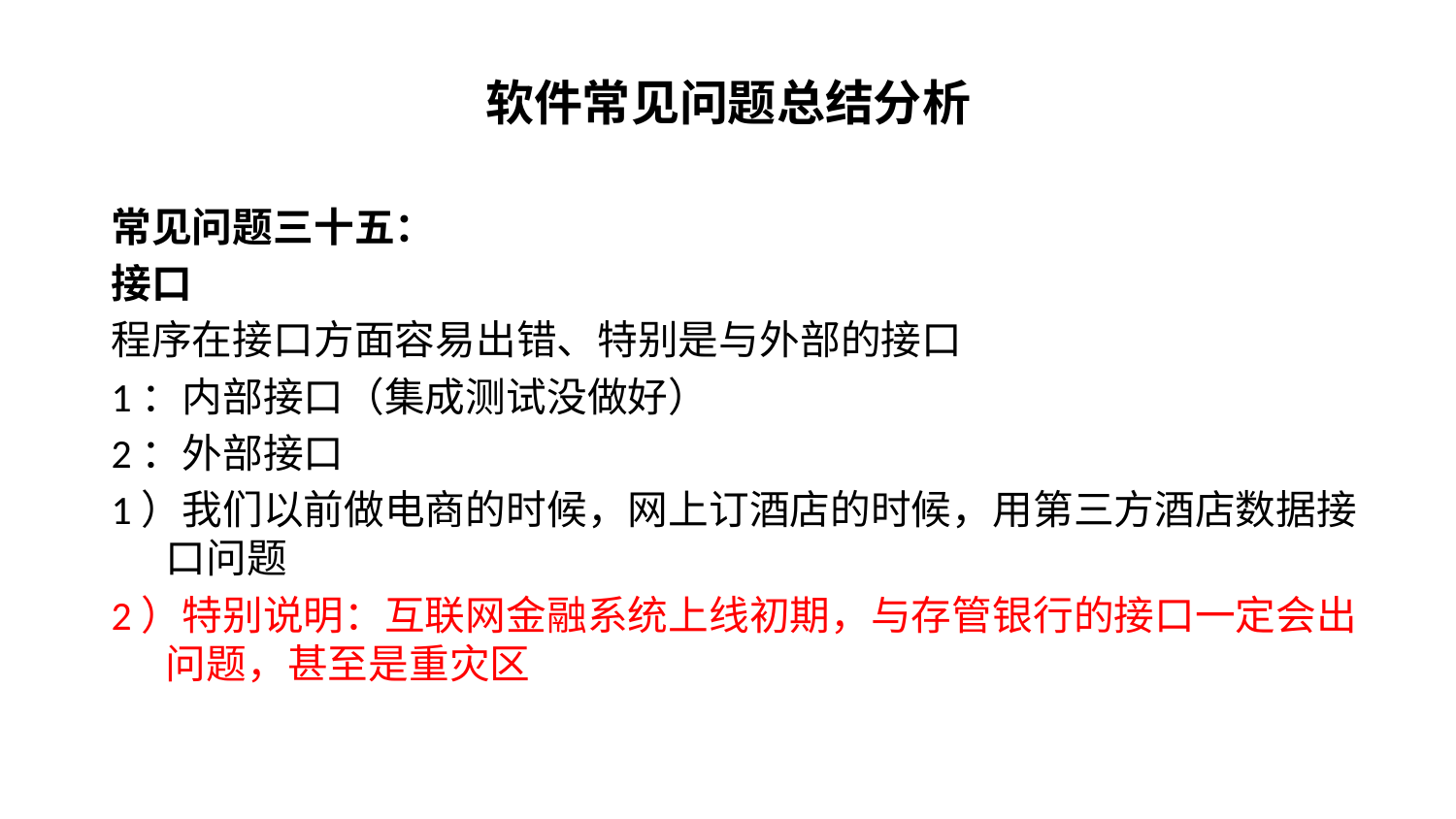

# 软件常见问题总结分析
常见问题三十五：
接口
程序在接口方面容易出错、特别是与外部的接口
1：内部接口（集成测试没做好）
2：外部接口
1）我们以前做电商的时候，网上订酒店的时候，用第三方酒店数据接口问题
2）特别说明：互联网金融系统上线初期，与存管银行的接口一定会出问题，甚至是重灾区